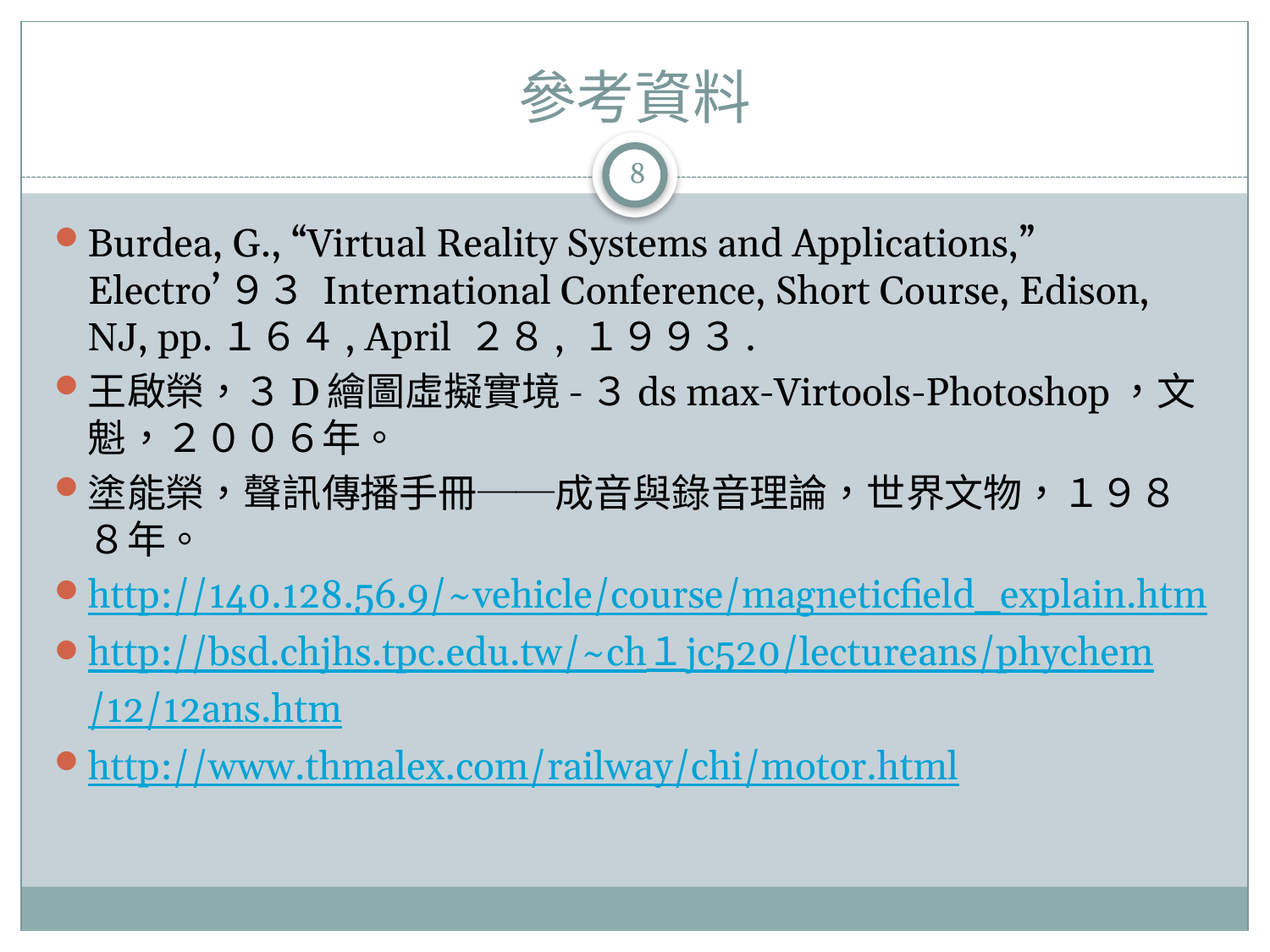

# 參考資料
8
Burdea, G., “Virtual Reality Systems and Applications,” Electro’９３ International Conference, Short Course, Edison, NJ, pp.１６４, April ２８, １９９３.
王啟榮，３D繪圖虛擬實境-３ds max-Virtools-Photoshop，文魁，２００６年。
塗能榮，聲訊傳播手冊──成音與錄音理論，世界文物，１９８８年。
http://140.128.56.9/~vehicle/course/magneticfield_explain.htm
http://bsd.chjhs.tpc.edu.tw/~ch１jc520/lectureans/phychem/12/12ans.htm
http://www.thmalex.com/railway/chi/motor.html